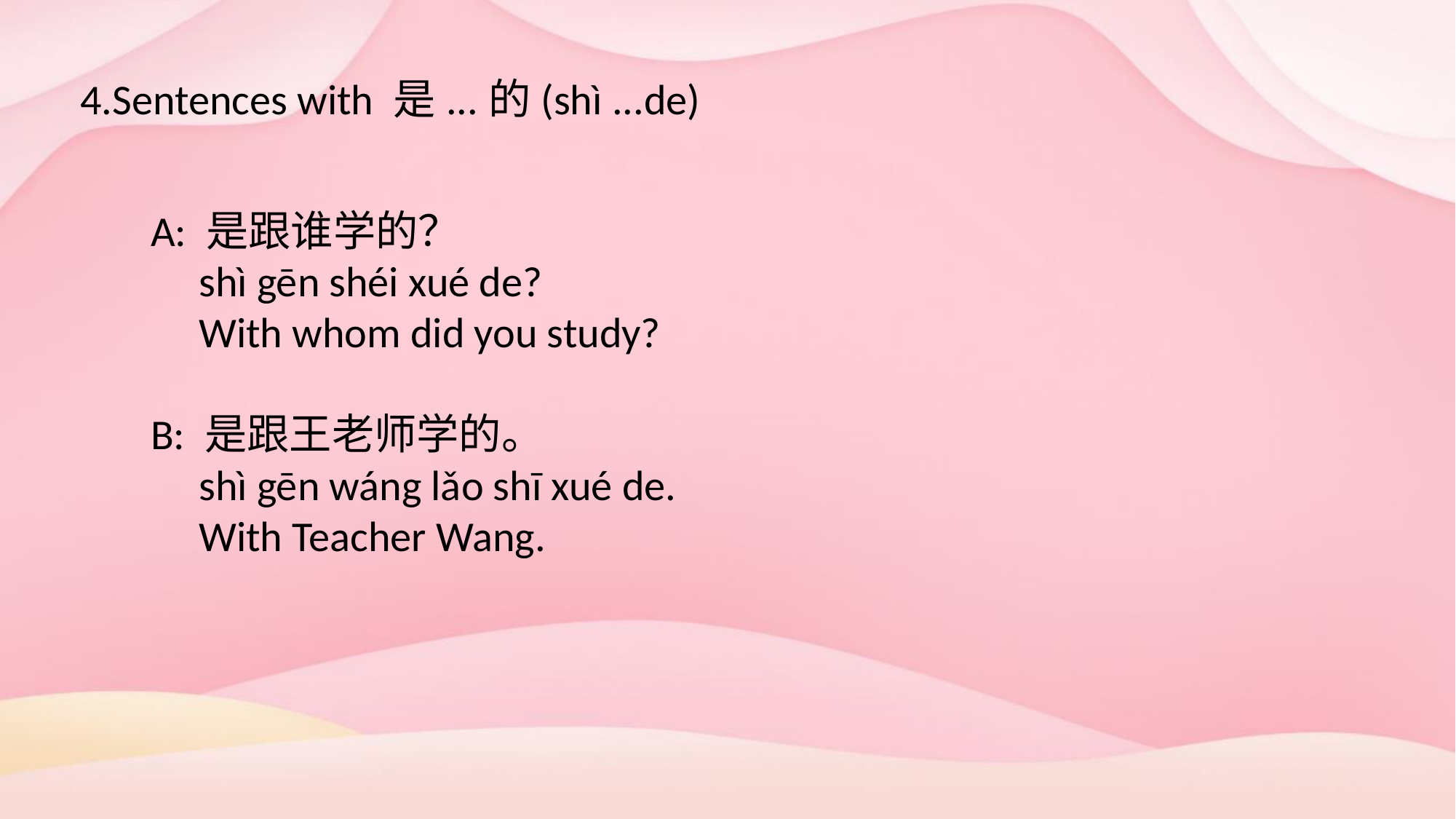

4.Sentences with 是...的(shì ...de)
       A: 是跟谁学的？
            shì gēn shéi xué de?
            With whom did you study?

       B: 是跟王老师学的。
            shì gēn wáng lǎo shī xué de.
            With Teacher Wang.